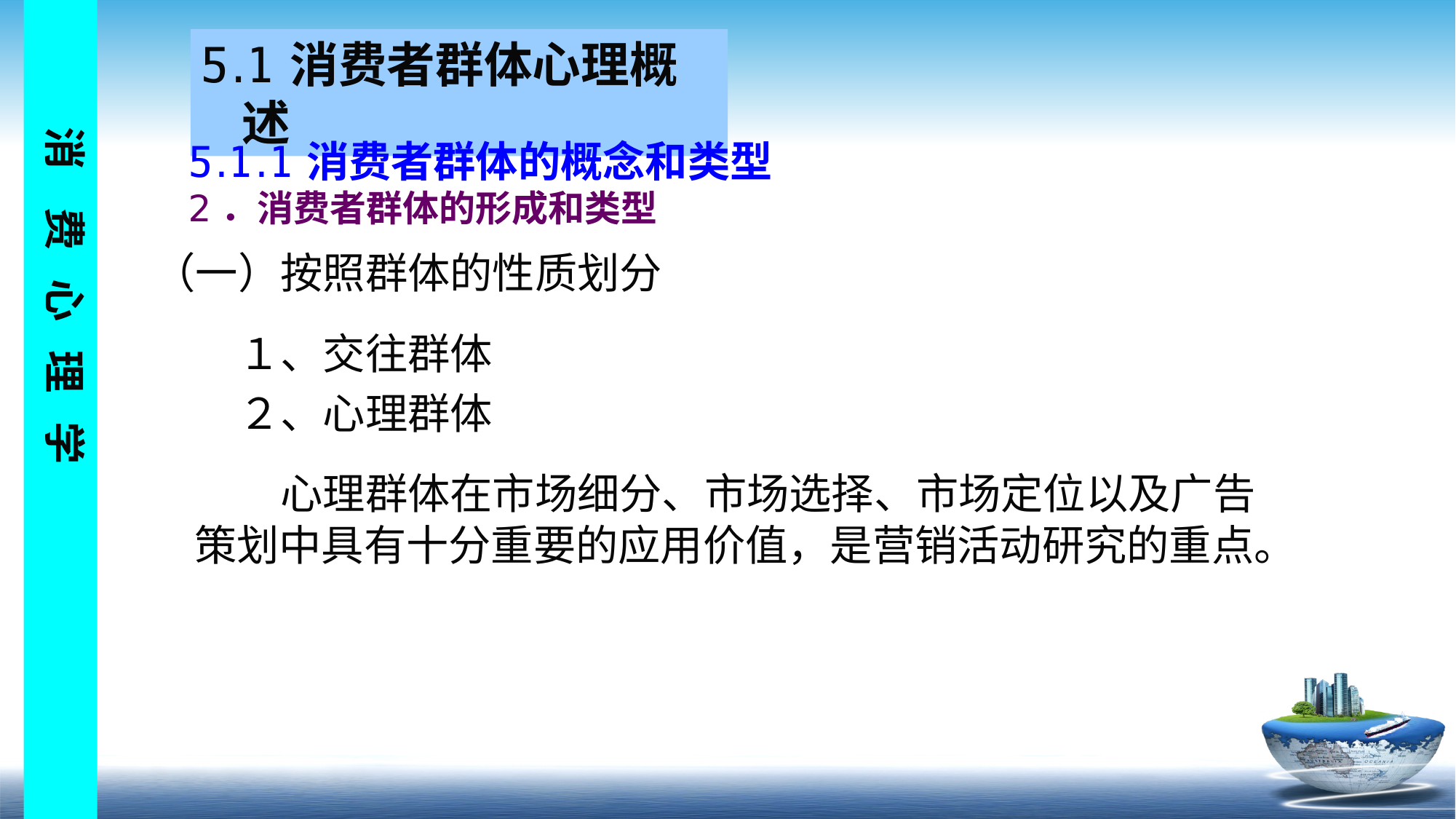

5.1消费者群体心理概述
5.1.1消费者群体的概念和类型
2．消费者群体的形成和类型
（一）按照群体的性质划分

　　１、交往群体
　　２、心理群体

　　　心理群体在市场细分、市场选择、市场定位以及广告策划中具有十分重要的应用价值，是营销活动研究的重点。
荫议款角液淋梆竞牡旗淘屠日杂寐袭看继涟厦韶寨极俞涝红祥暇从讹噪孕第九章 消费者群体与消费心理第九章 消费者群体与消费心理